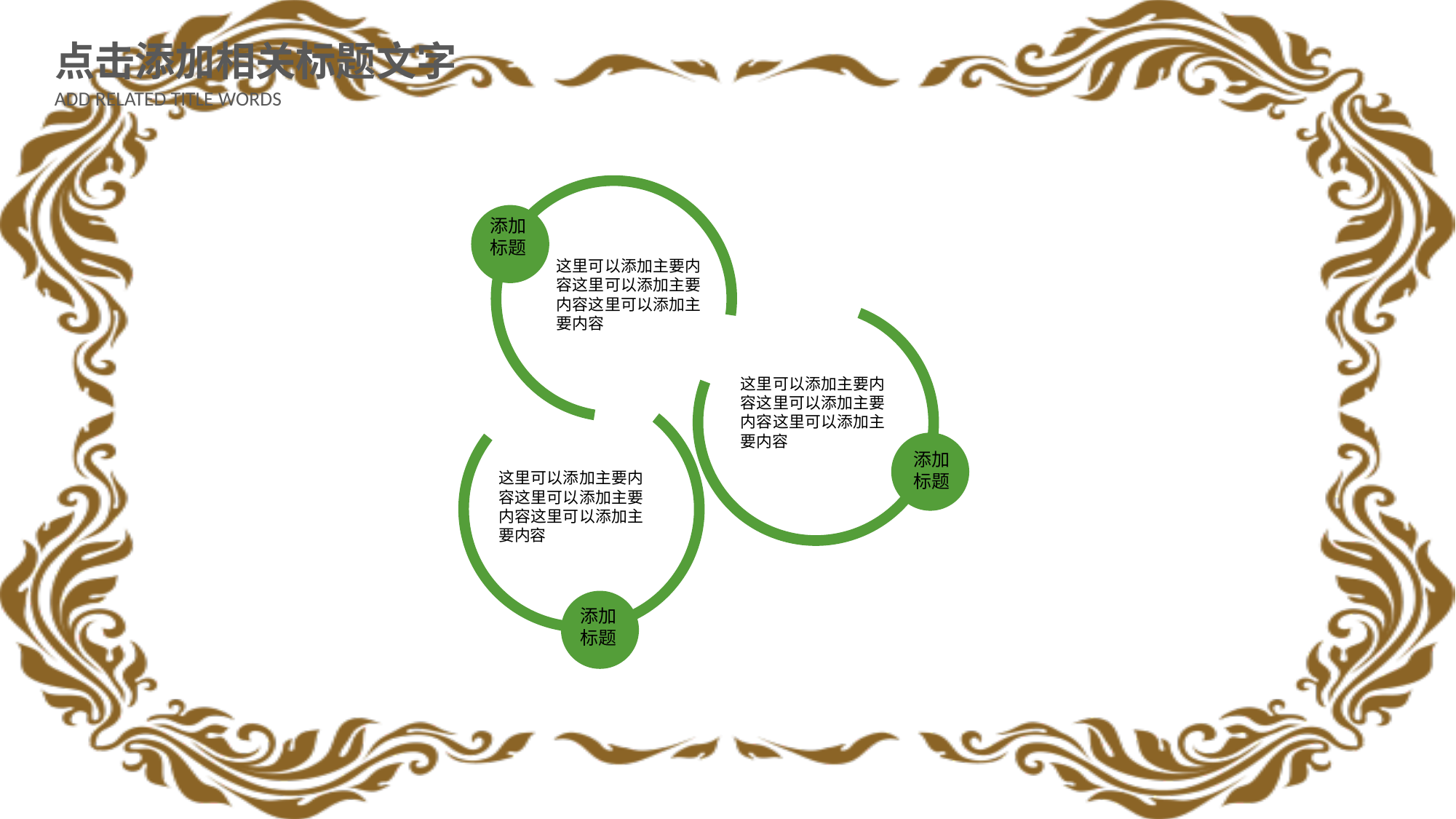

点击添加相关标题文字
ADD RELATED TITLE WORDS

添加
标题
这里可以添加主要内容这里可以添加主要内容这里可以添加主要内容

这里可以添加主要内容这里可以添加主要内容这里可以添加主要内容

添加
标题
这里可以添加主要内容这里可以添加主要内容这里可以添加主要内容

添加
标题